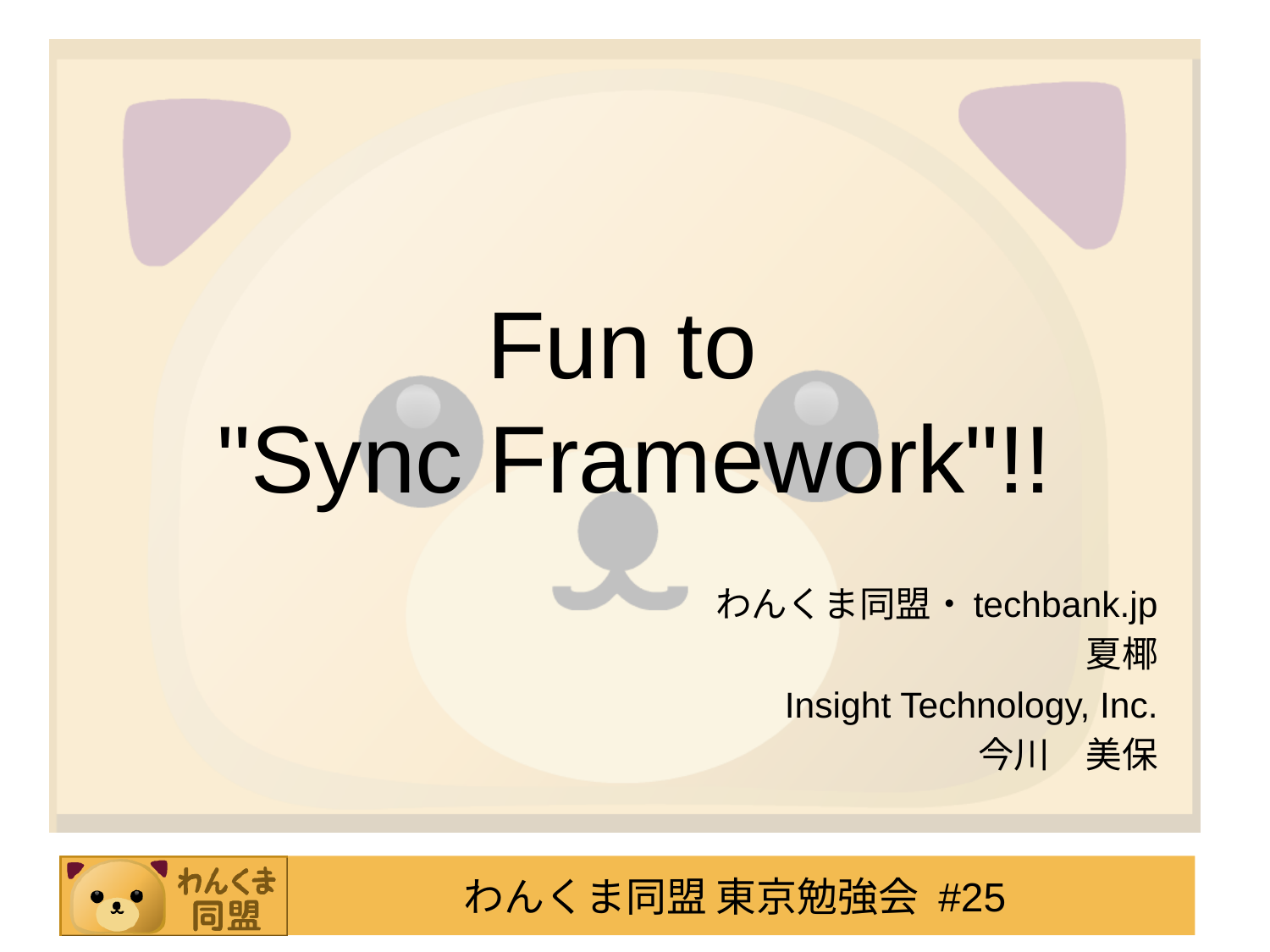

# Fun to "Sync Framework"!!
わんくま同盟・techbank.jp
夏椰
Insight Technology, Inc.
今川　美保